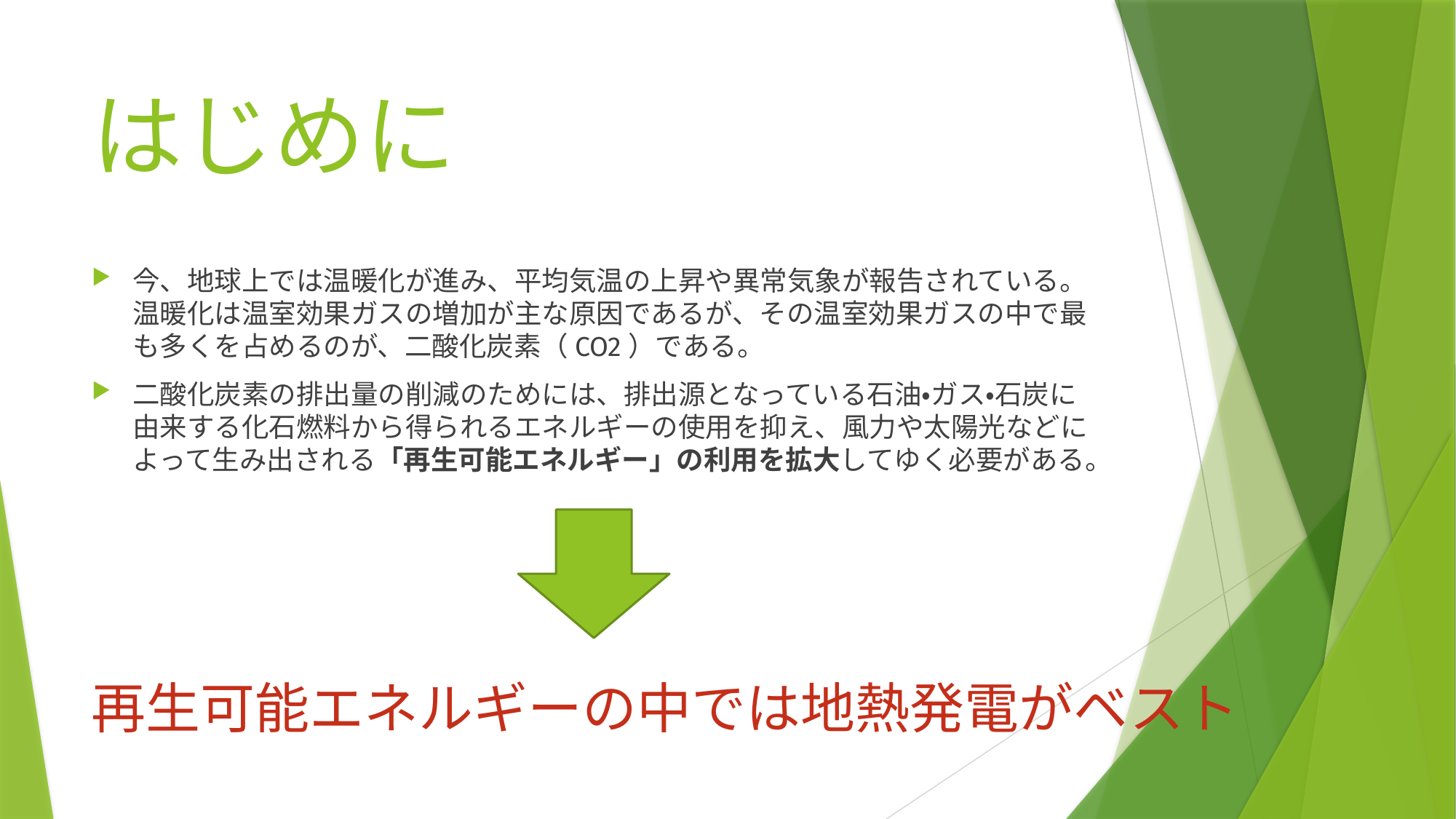

# はじめに
今、地球上では温暖化が進み、平均気温の上昇や異常気象が報告されている。温暖化は温室効果ガスの増加が主な原因であるが、その温室効果ガスの中で最も多くを占めるのが、二酸化炭素（CO2）である。
二酸化炭素の排出量の削減のためには、排出源となっている石油・ガス・石炭に由来する化石燃料から得られるエネルギーの使用を抑え、風力や太陽光などによって生み出される「再生可能エネルギー」の利用を拡大してゆく必要がある。

再生可能エネルギーの中では地熱発電がベスト